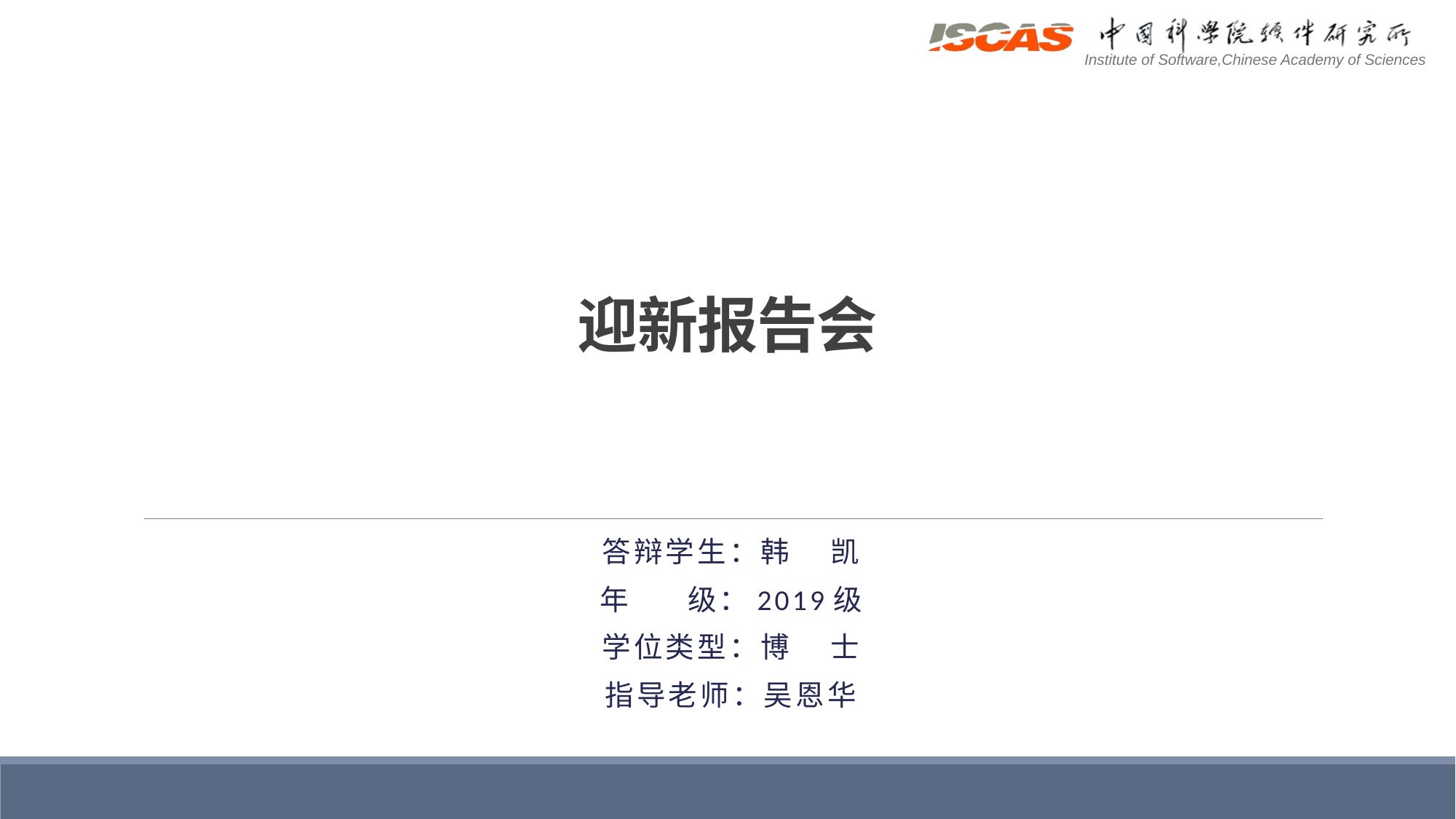

# 迎新报告会
答辩学生：韩    凯
年      级：2019级
学位类型：博    士
指导老师：吴恩华